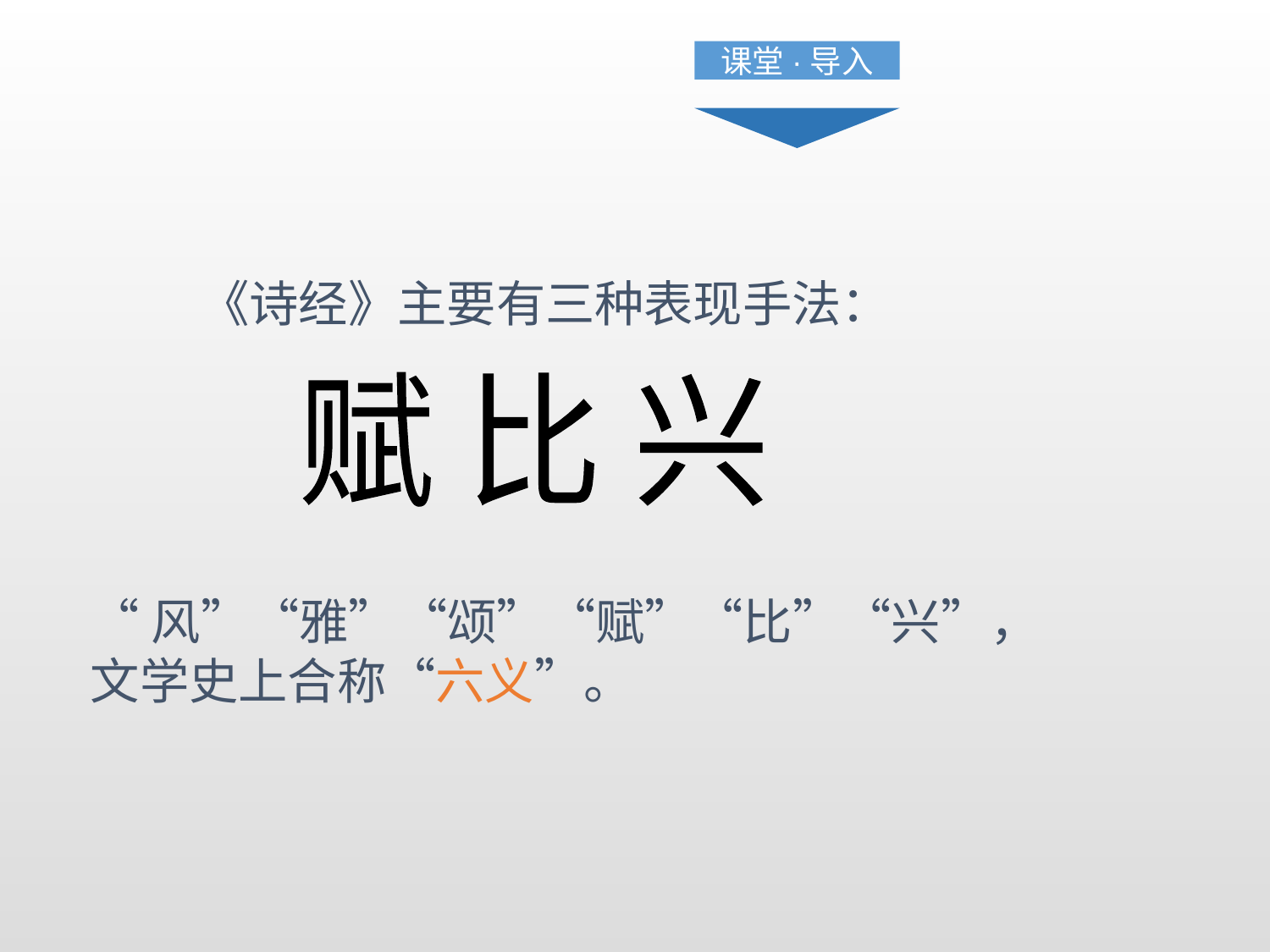

课堂·导入

《诗经》主要有三种表现手法：
赋 比 兴
“风”“雅”“颂”“赋”“比”“兴”，文学史上合称“六义”。